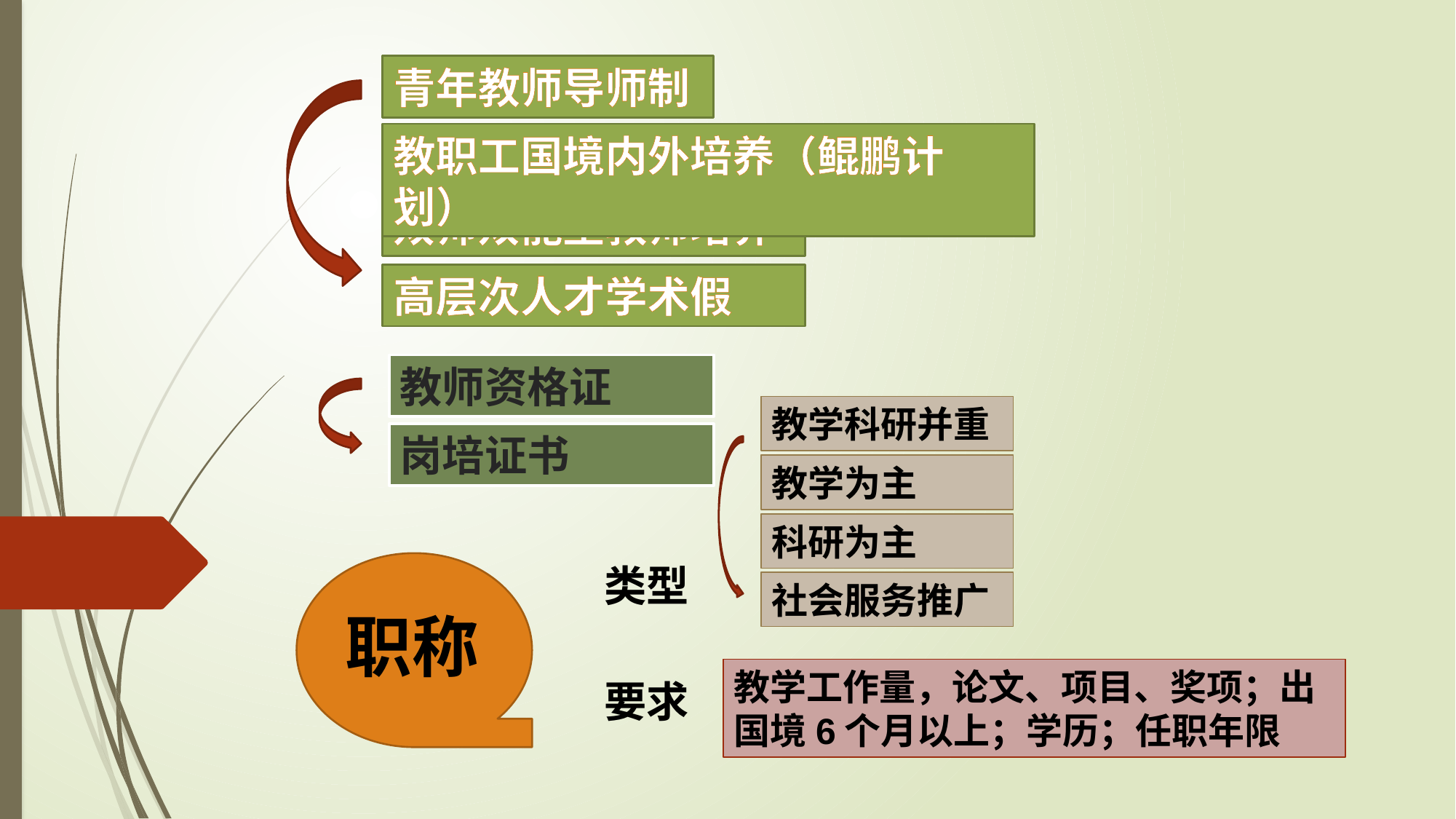

青年教师导师制

教职工国境内外培养（鲲鹏计划）
双师双能型教师培养
高层次人才学术假
教师资格证

教学科研并重
岗培证书

教学为主
科研为主

类型
社会服务推广
职称
教学工作量，论文、项目、奖项；出国境6个月以上；学历；任职年限
要求